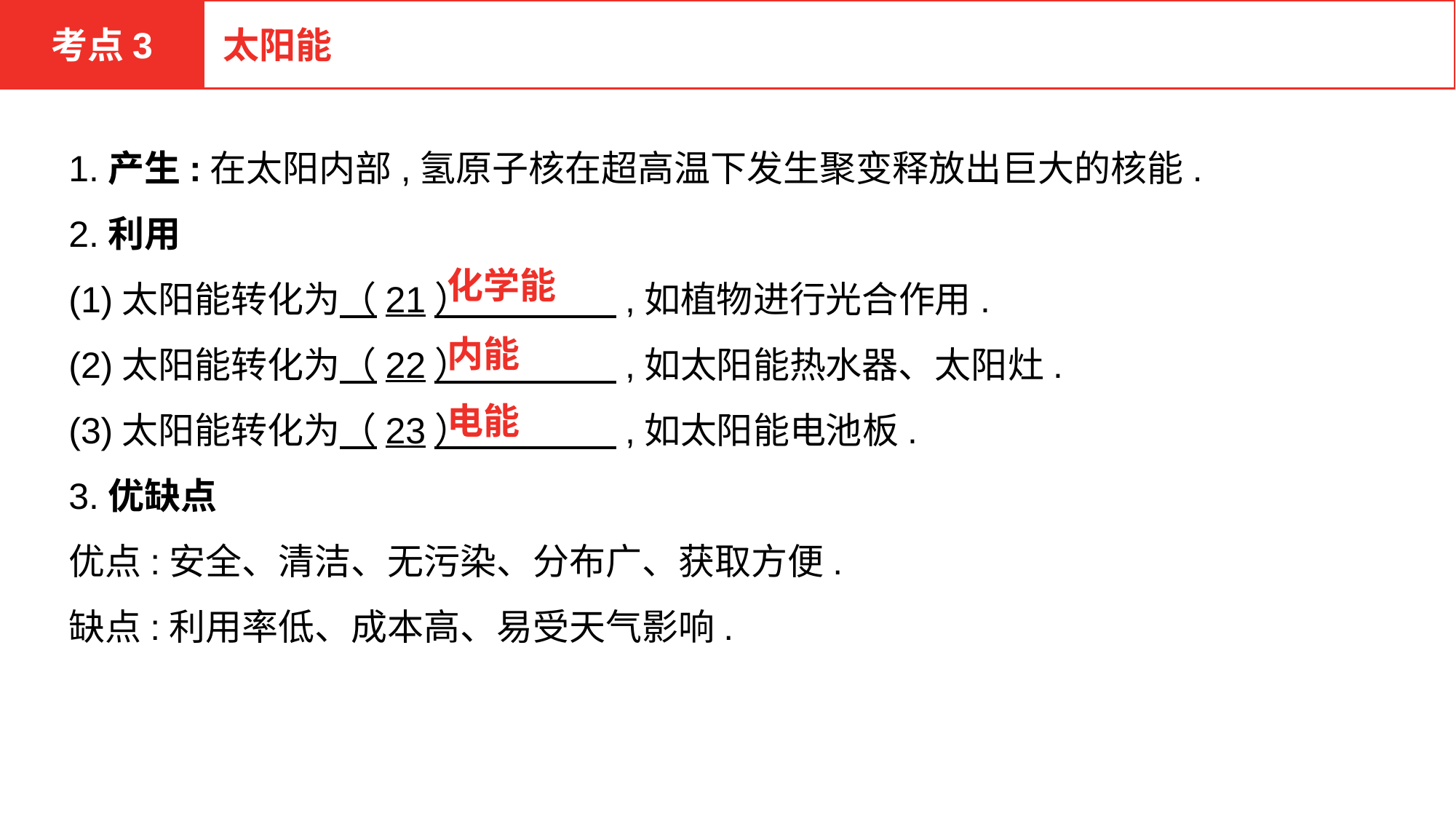

考点3
太阳能
1.产生:在太阳内部,氢原子核在超高温下发生聚变释放出巨大的核能.
2.利用
(1)太阳能转化为（21）　　　　,如植物进行光合作用.
(2)太阳能转化为（22）　　　　,如太阳能热水器、太阳灶.
(3)太阳能转化为（23）　　　　,如太阳能电池板.
3.优缺点
优点:安全、清洁、无污染、分布广、获取方便.
缺点:利用率低、成本高、易受天气影响.
化学能
内能
电能